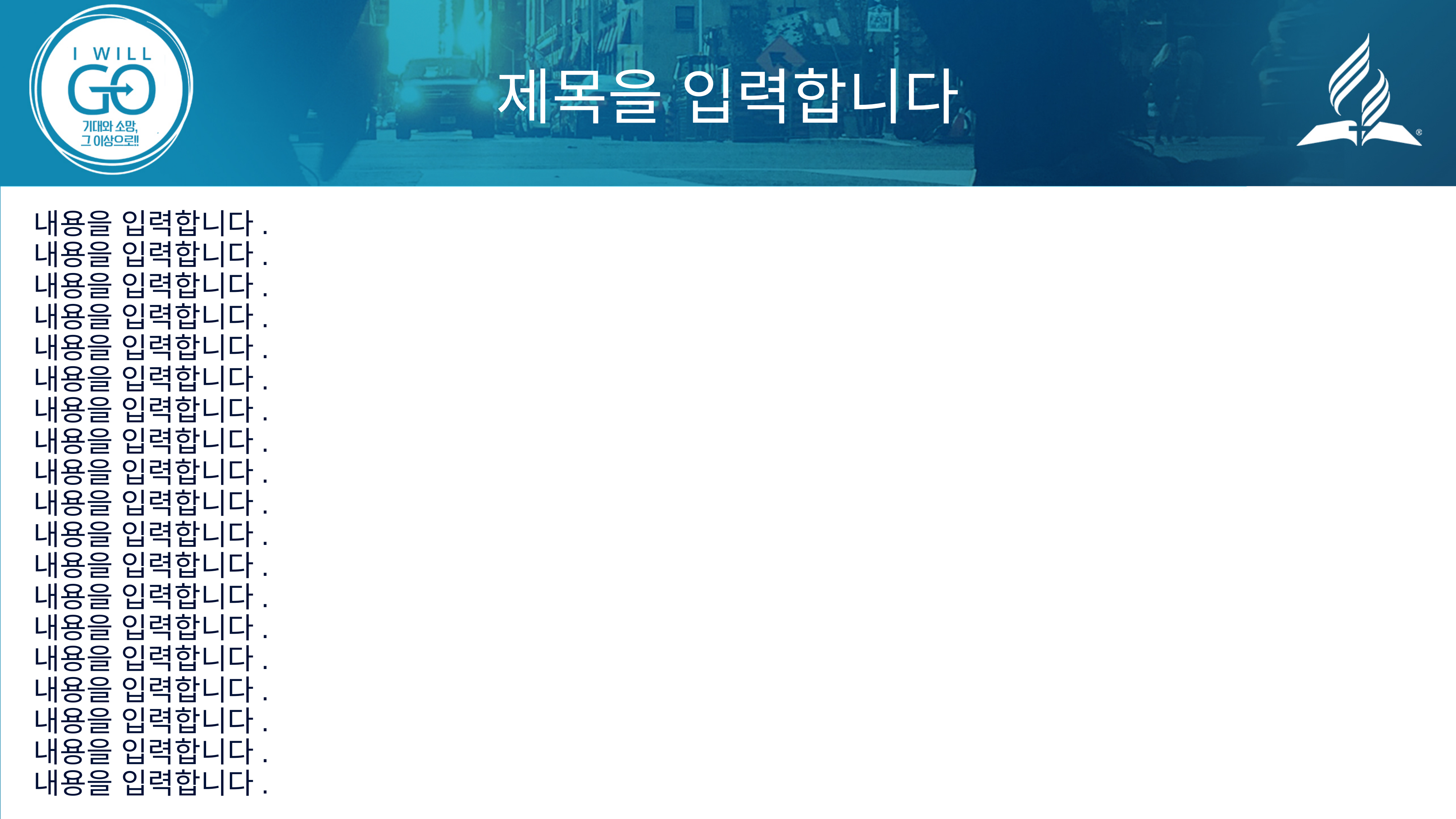

제목을 입력합니다
내용을 입력합니다.
내용을 입력합니다.
내용을 입력합니다.
내용을 입력합니다.
내용을 입력합니다.
내용을 입력합니다.
내용을 입력합니다.
내용을 입력합니다.
내용을 입력합니다.
내용을 입력합니다.
내용을 입력합니다.
내용을 입력합니다.
내용을 입력합니다.
내용을 입력합니다.
내용을 입력합니다.
내용을 입력합니다.
내용을 입력합니다.
내용을 입력합니다.
내용을 입력합니다.